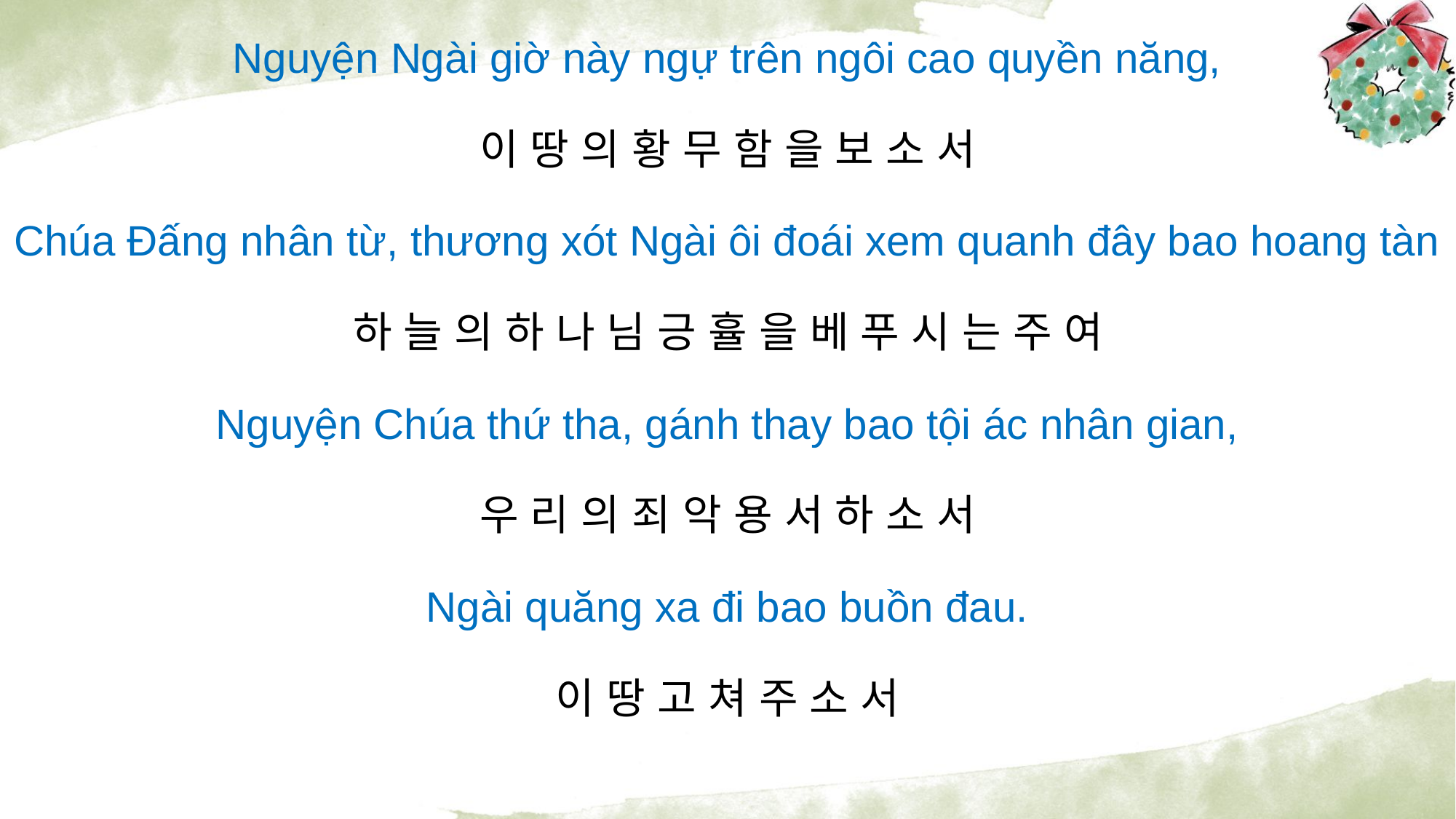

Nguyện Ngài giờ này ngự trên ngôi cao quyền năng,
이 땅 의 황 무 함 을 보 소 서
Chúa Đấng nhân từ, thương xót Ngài ôi đoái xem quanh đây bao hoang tàn
하 늘 의 하 나 님 긍 휼 을 베 푸 시 는 주 여
Nguyện Chúa thứ tha, gánh thay bao tội ác nhân gian,
우 리 의 죄 악 용 서 하 소 서
Ngài quăng xa đi bao buồn đau.
이 땅 고 쳐 주 소 서